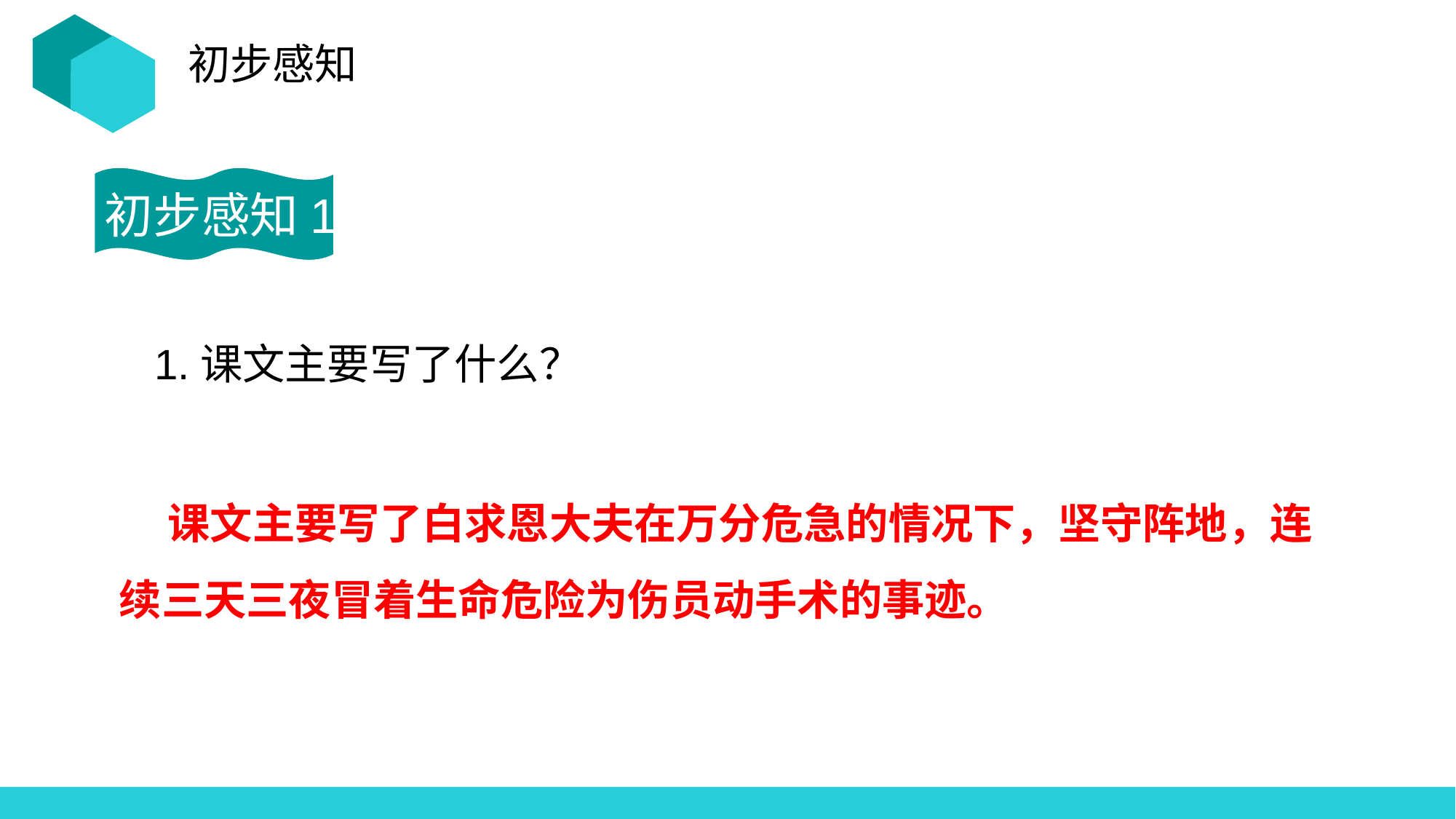

初步感知
初步感知1
    1.课文主要写了什么？
    课文主要写了白求恩大夫在万分危急的情况下，坚守阵地，连续三天三夜冒着生命危险为伤员动手术的事迹。